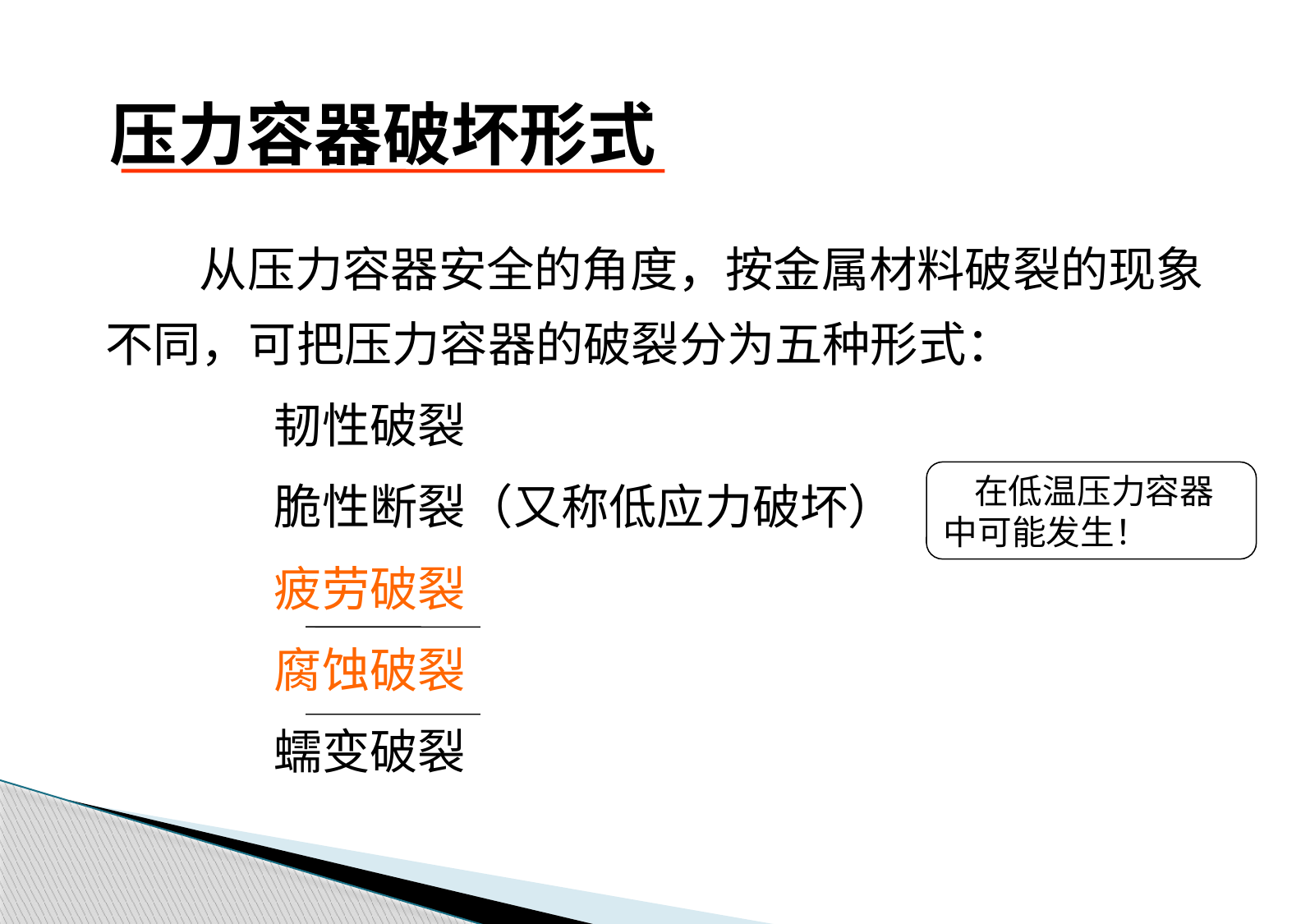

# 压力容器破坏形式

           从压力容器安全的角度，按金属材料破裂的现象不同，可把压力容器的破裂分为五种形式：
                  韧性破裂
                  脆性断裂（又称低应力破坏）
                  疲劳破裂
                  腐蚀破裂
                  蠕变破裂
   在低温压力容器
中可能发生！